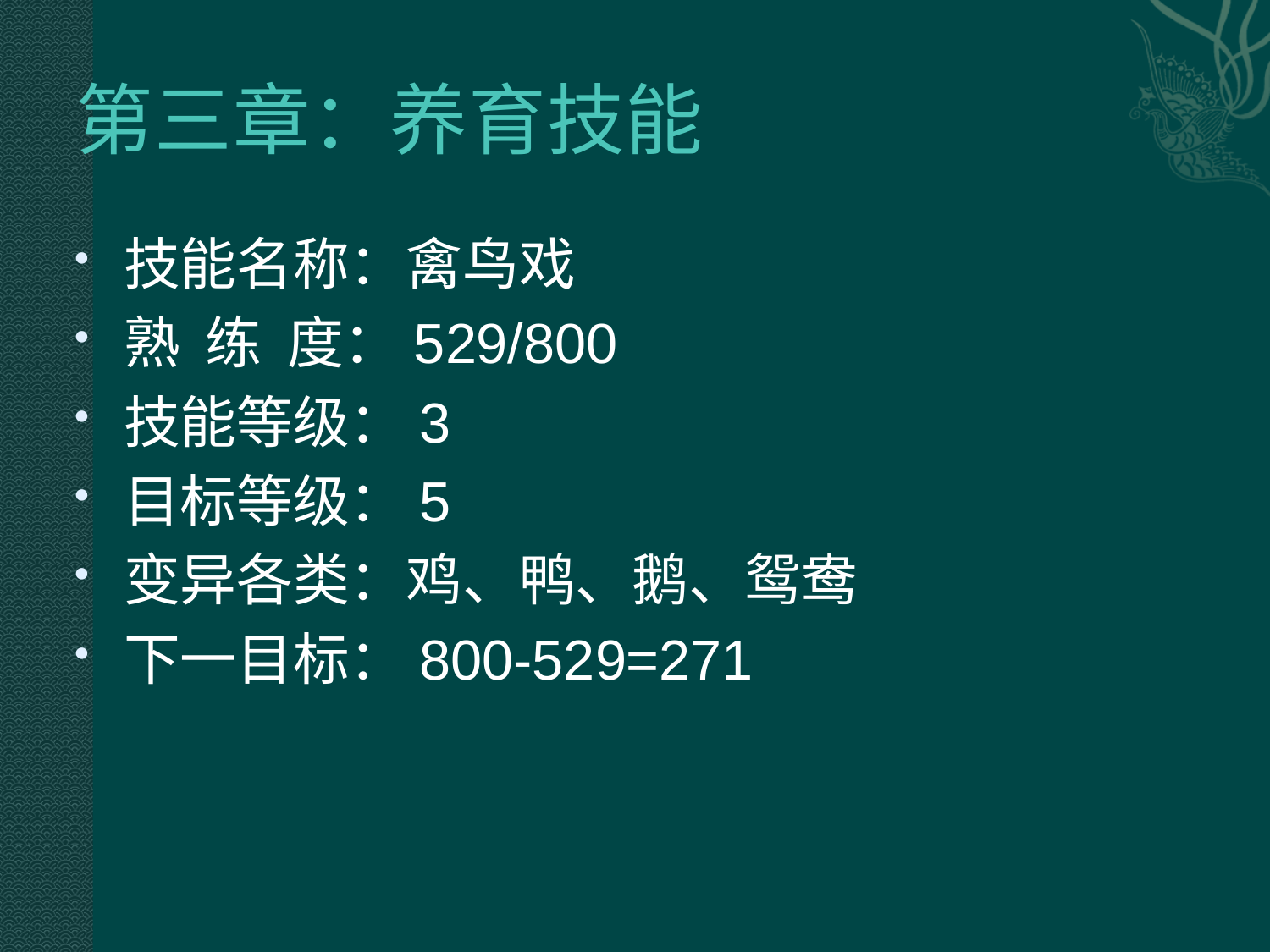

# 第三章：养育技能
技能名称：禽鸟戏
熟  练  度：529/800
技能等级：3
目标等级：5
变异各类：鸡、鸭、鹅、鸳鸯
下一目标：800-529=271